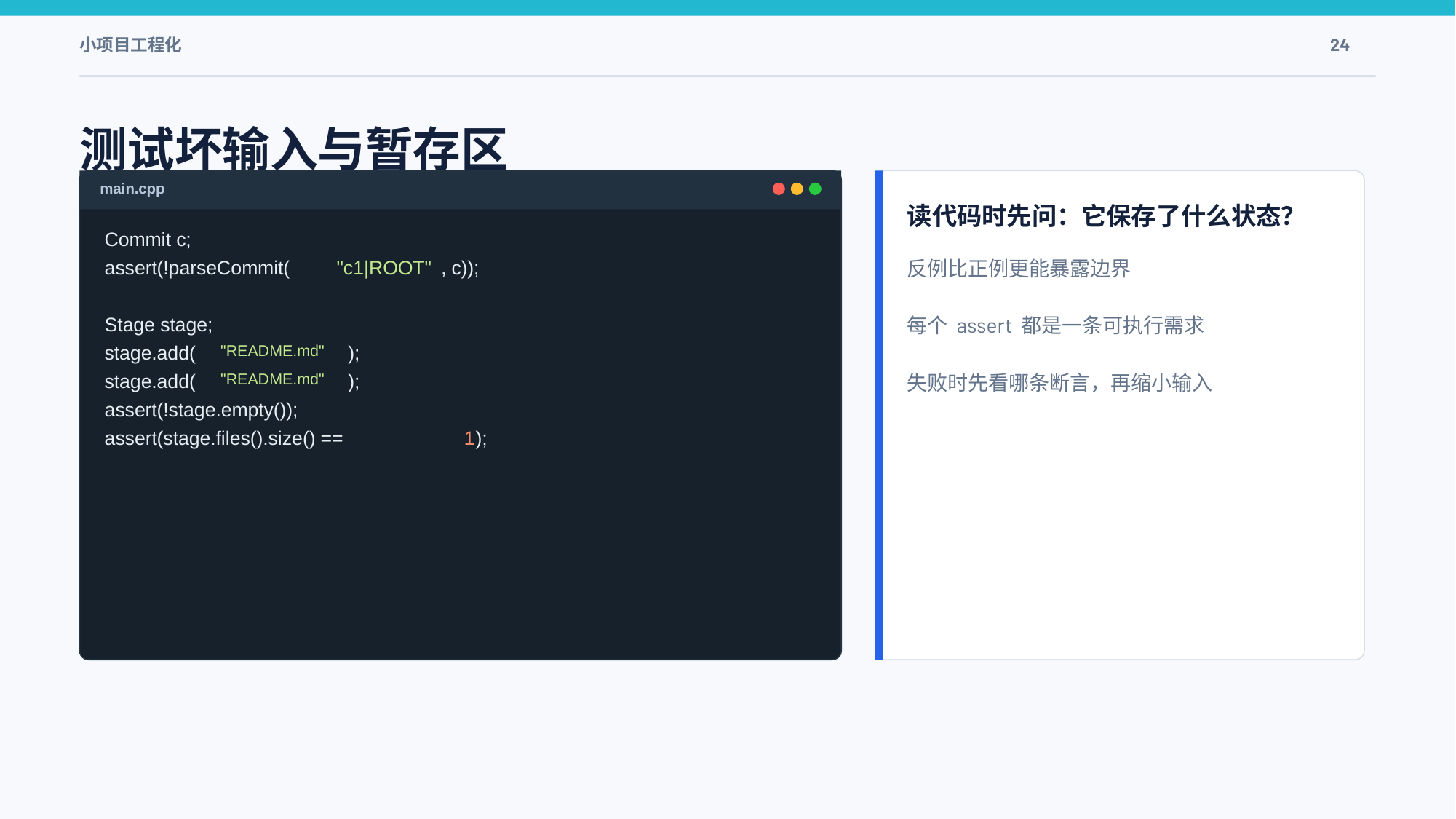

小项目工程化
24

测试坏输入与暂存区

main.cpp

读代码时先问：它保存了什么状态？
Commit c;
反例比正例更能暴露边界

每个 assert 都是一条可执行需求

失败时先看哪条断言，再缩小输入
assert(!parseCommit(
"c1|ROOT"
, c));

Stage stage;
stage.add(
"README.md"
);
stage.add(
"README.md"
);
assert(!stage.empty());
assert(stage.files().size() ==
1
);